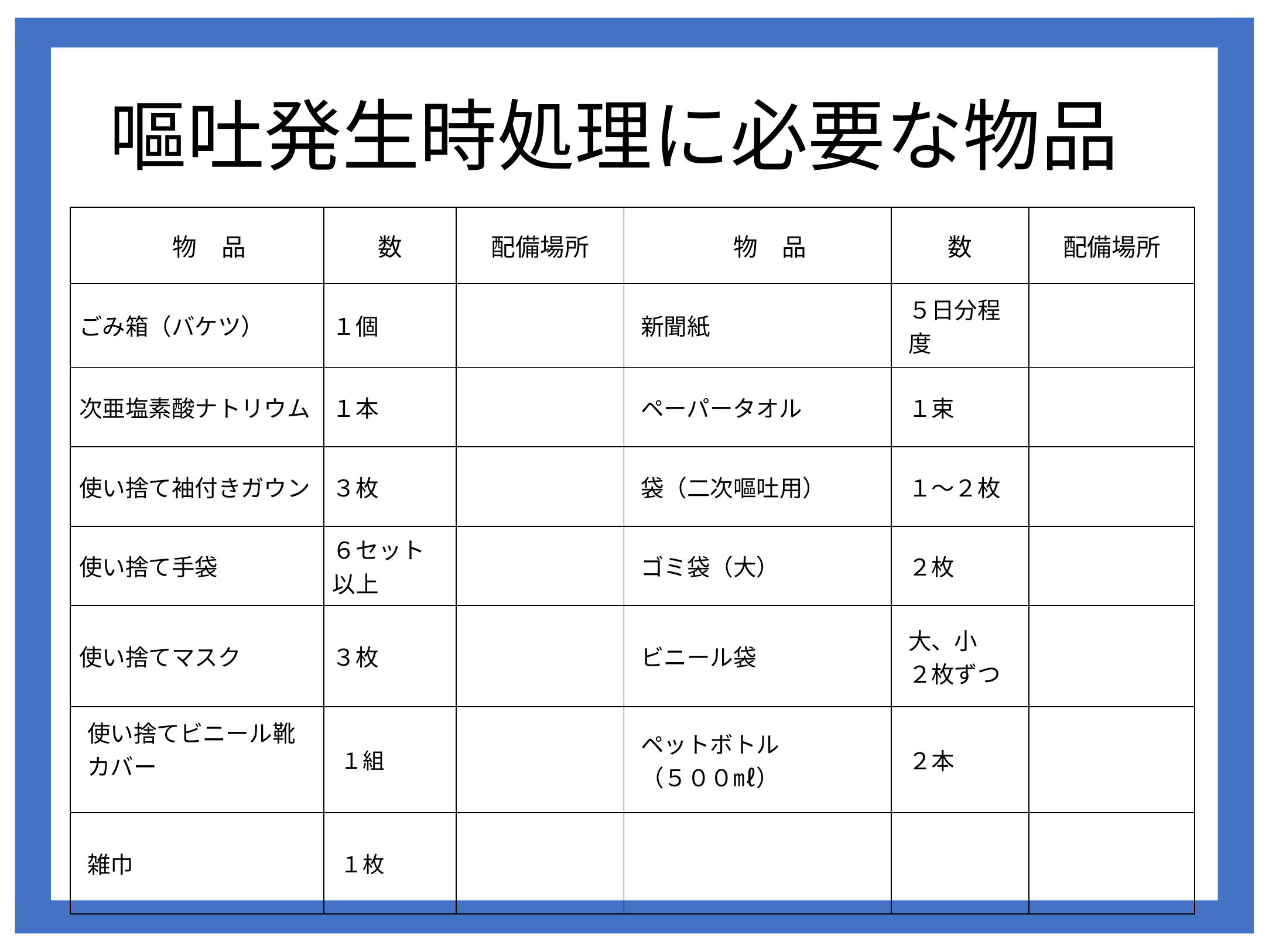

# 嘔吐発生時処理に必要な物品
| 物　品 | 数 | 配備場所 | 物　品 | 数 | 配備場所 |
| --- | --- | --- | --- | --- | --- |
| ごみ箱（バケツ） | １個​ |  | 新聞紙 | ５日分程度 |  |
| 次亜塩素酸ナトリウム​ | １本​ |  | ペーパータオル | １束 |  |
| 使い捨て袖付きガウン​ | ３枚​ |  | 袋（二次嘔吐用） | １～２枚 |  |
| 使い捨て手袋​ | ６セット以上​ |  | ゴミ袋（大） | ２枚 |  |
| 使い捨てマスク​ | ３枚​ |  | ビニール袋 | 大、小 ２枚ずつ |  |
| 使い捨てビニール靴カバー | １組 |  | ペットボトル （５００㎖） | ２本 |  |
| 雑巾 | １枚 |  |  |  |  |